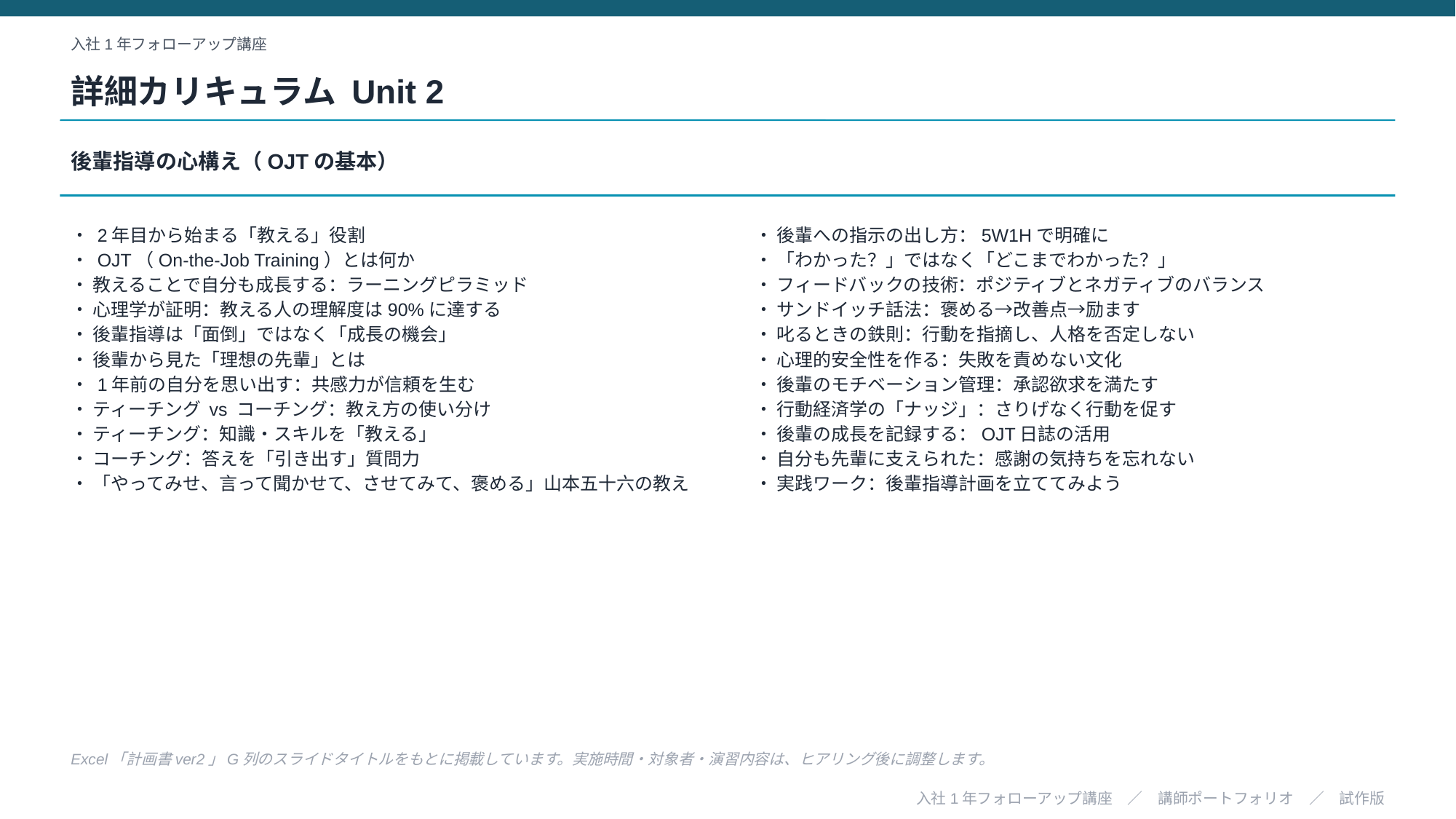

入社1年フォローアップ講座
詳細カリキュラム Unit 2

後輩指導の心構え（OJTの基本）

・ 2年目から始まる「教える」役割
・ OJT（On-the-Job Training）とは何か
・ 教えることで自分も成長する：ラーニングピラミッド
・ 心理学が証明：教える人の理解度は90%に達する
・ 後輩指導は「面倒」ではなく「成長の機会」
・ 後輩から見た「理想の先輩」とは
・ 1年前の自分を思い出す：共感力が信頼を生む
・ ティーチング vs コーチング：教え方の使い分け
・ ティーチング：知識・スキルを「教える」
・ コーチング：答えを「引き出す」質問力
・ 「やってみせ、言って聞かせて、させてみて、褒める」山本五十六の教え
・ 後輩への指示の出し方：5W1Hで明確に
・ 「わかった？」ではなく「どこまでわかった？」
・ フィードバックの技術：ポジティブとネガティブのバランス
・ サンドイッチ話法：褒める→改善点→励ます
・ 叱るときの鉄則：行動を指摘し、人格を否定しない
・ 心理的安全性を作る：失敗を責めない文化
・ 後輩のモチベーション管理：承認欲求を満たす
・ 行動経済学の「ナッジ」：さりげなく行動を促す
・ 後輩の成長を記録する：OJT日誌の活用
・ 自分も先輩に支えられた：感謝の気持ちを忘れない
・ 実践ワーク：後輩指導計画を立ててみよう
Excel「計画書ver2」G列のスライドタイトルをもとに掲載しています。実施時間・対象者・演習内容は、ヒアリング後に調整します。
入社1年フォローアップ講座　／　講師ポートフォリオ　／　試作版